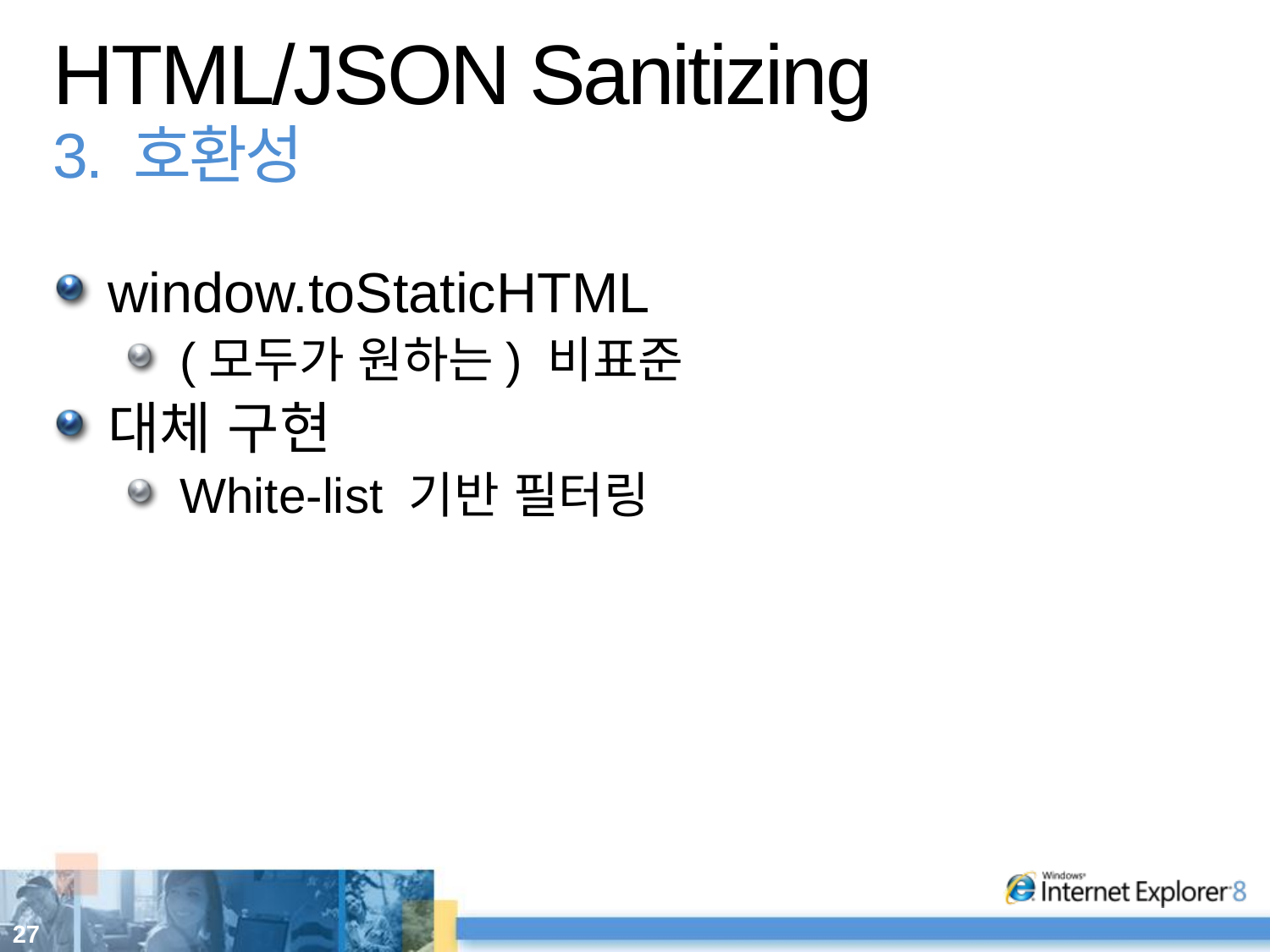

# HTML/JSON Sanitizing 3. 호환성
window.toStaticHTML
(모두가 원하는) 비표준
대체 구현
White-list 기반 필터링